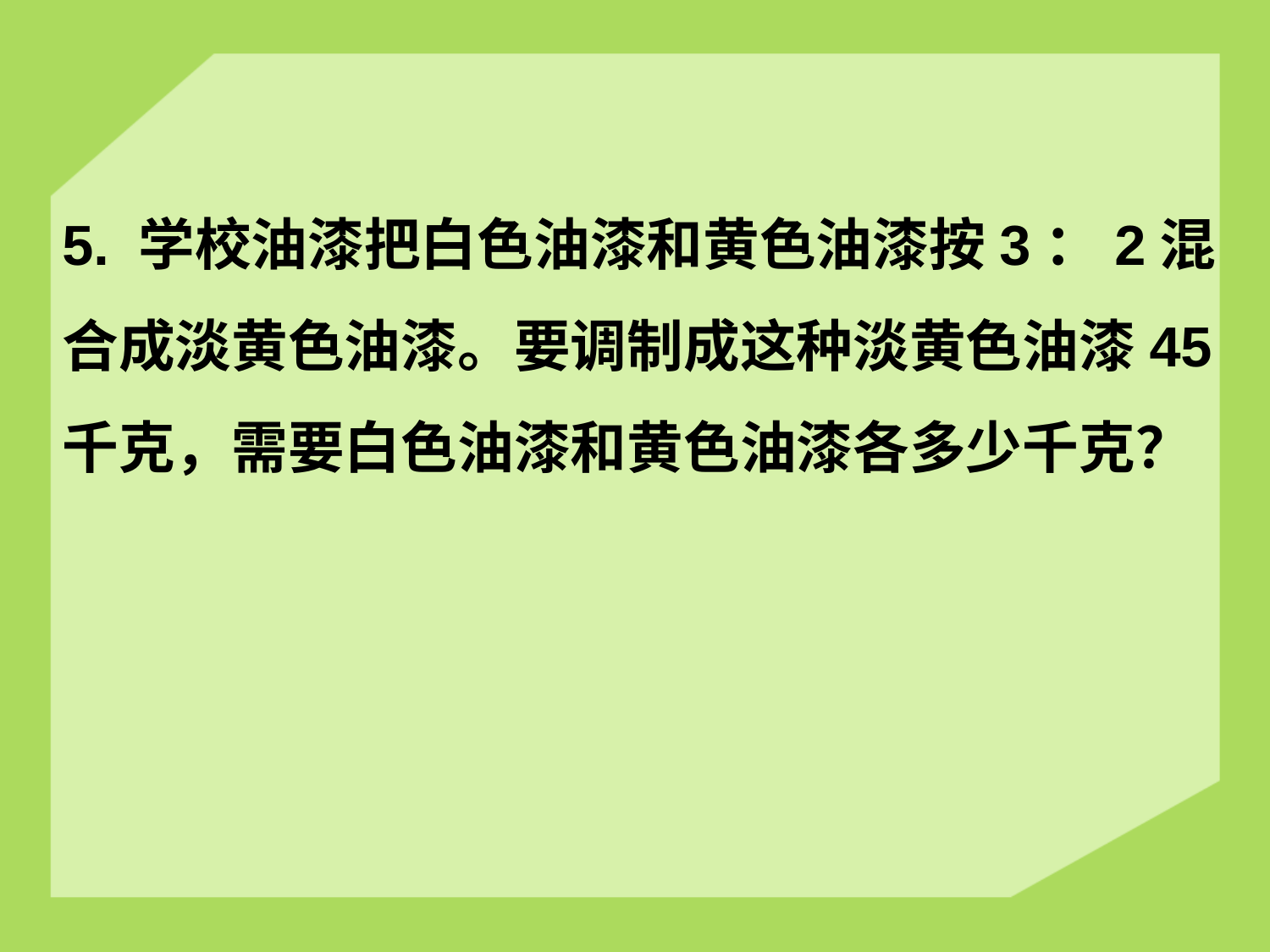

5. 学校油漆把白色油漆和黄色油漆按3：2混合成淡黄色油漆。要调制成这种淡黄色油漆45千克，需要白色油漆和黄色油漆各多少千克？